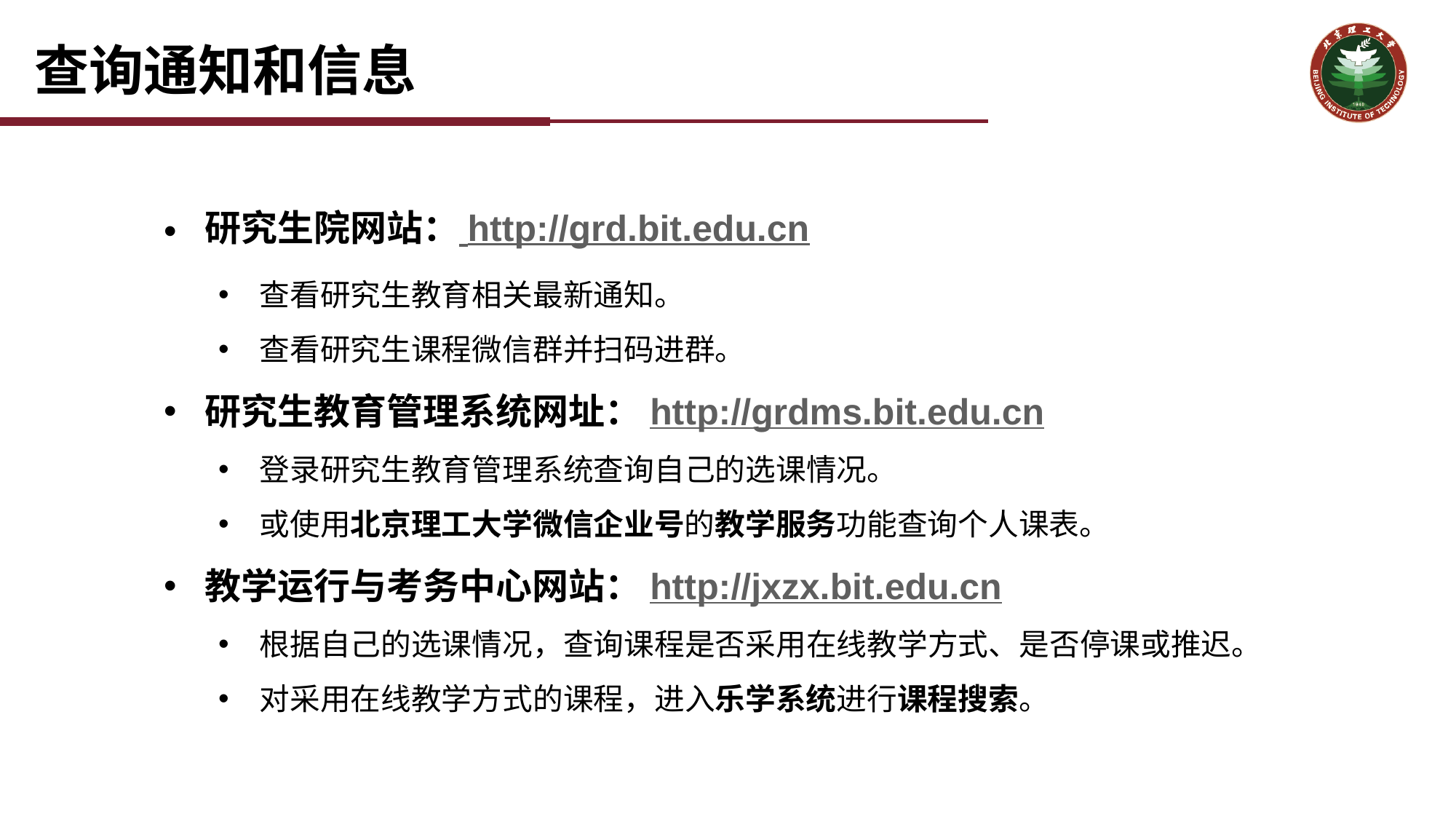

查询通知和信息
研究生院网站： http://grd.bit.edu.cn
查看研究生教育相关最新通知。
查看研究生课程微信群并扫码进群。
研究生教育管理系统网址：http://grdms.bit.edu.cn
登录研究生教育管理系统查询自己的选课情况。
或使用北京理工大学微信企业号的教学服务功能查询个人课表。
教学运行与考务中心网站：http://jxzx.bit.edu.cn
根据自己的选课情况，查询课程是否采用在线教学方式、是否停课或推迟。
对采用在线教学方式的课程，进入乐学系统进行课程搜索。